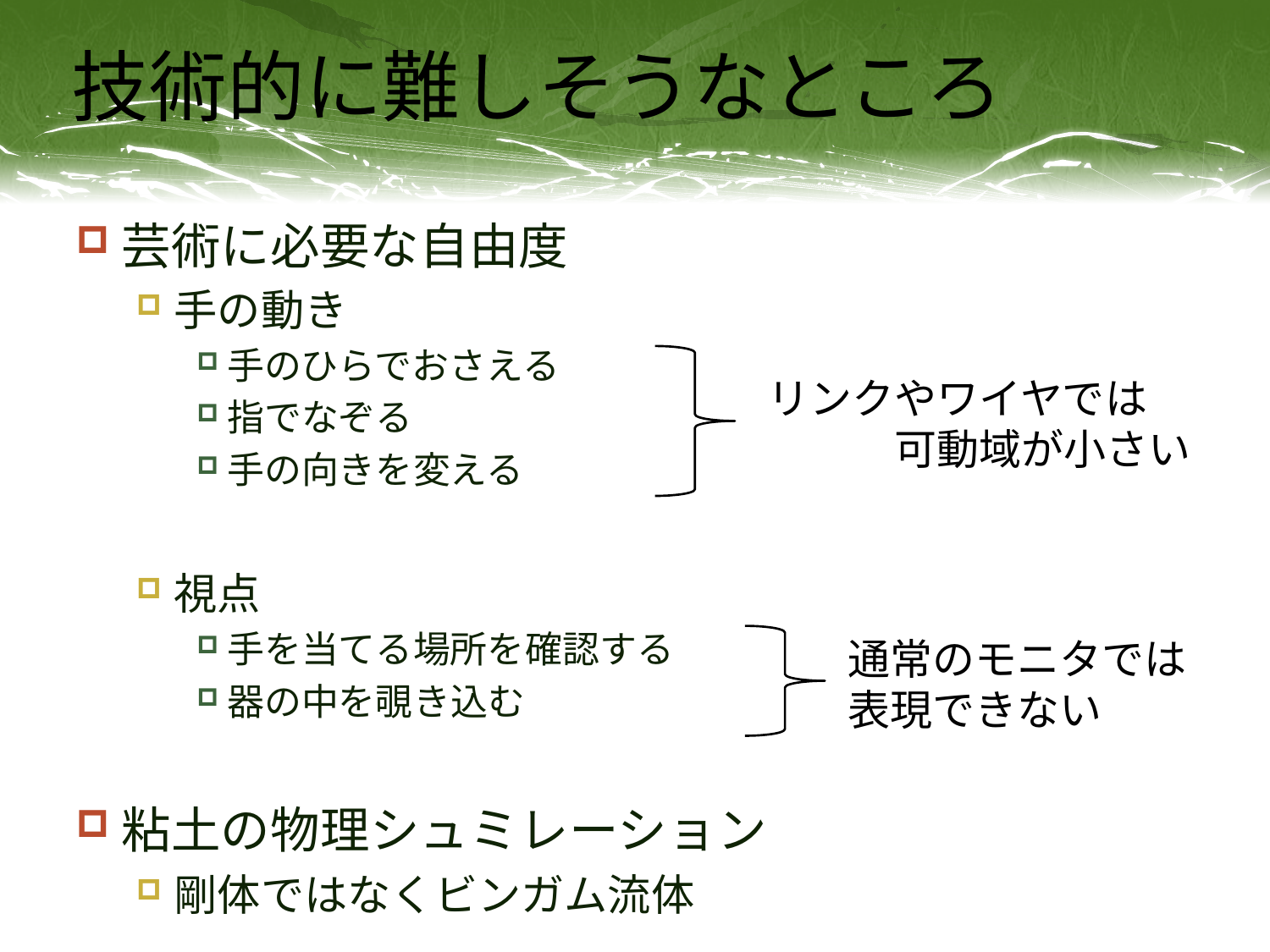

# 技術的に難しそうなところ
芸術に必要な自由度
手の動き
手のひらでおさえる
指でなぞる
手の向きを変える

視点
手を当てる場所を確認する
器の中を覗き込む

粘土の物理シュミレーション
剛体ではなくビンガム流体

リンクやワイヤでは
	可動域が小さい

通常のモニタでは表現できない